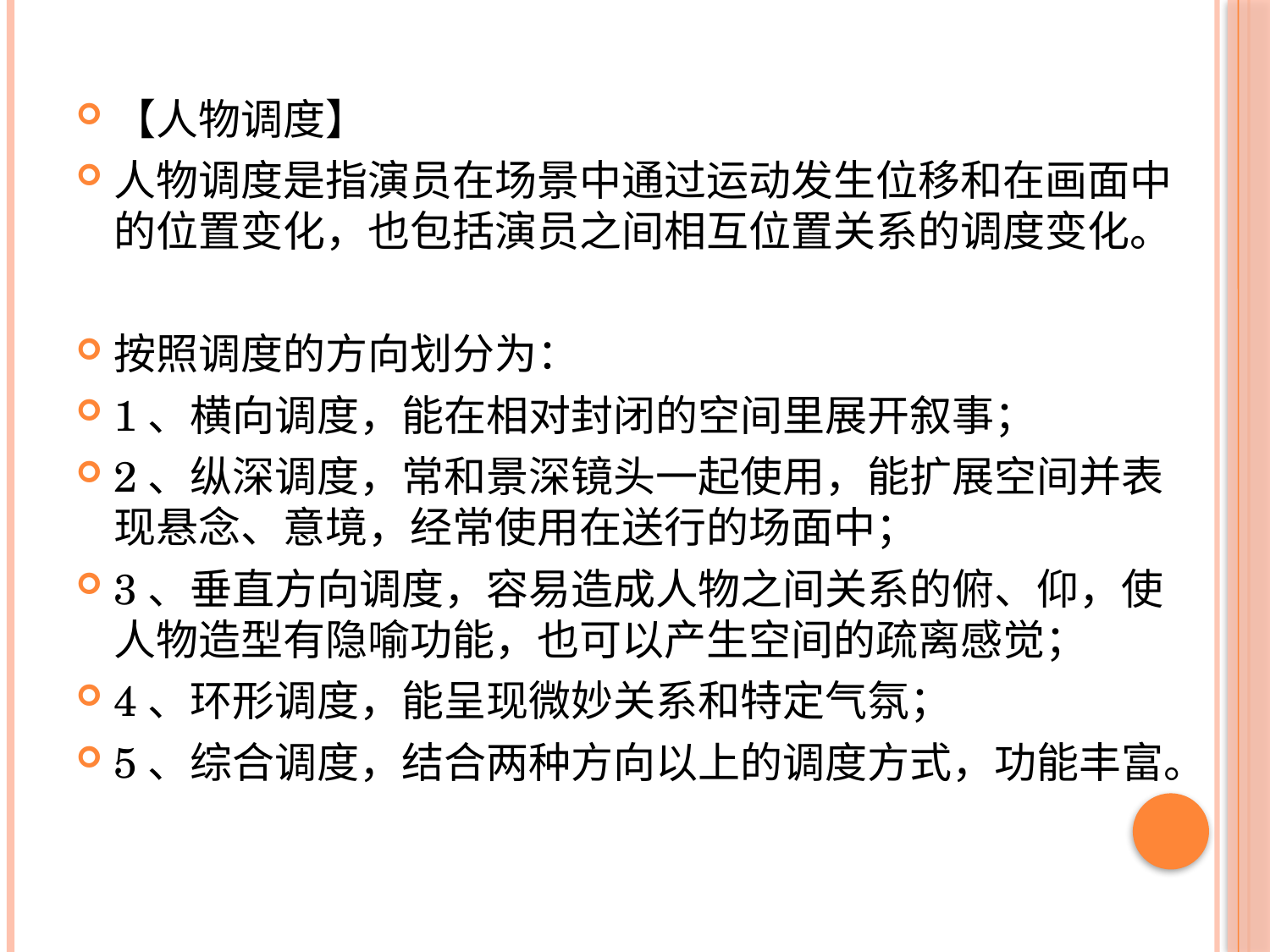

#
【人物调度】
人物调度是指演员在场景中通过运动发生位移和在画面中的位置变化，也包括演员之间相互位置关系的调度变化。

按照调度的方向划分为：
1、横向调度，能在相对封闭的空间里展开叙事；
2、纵深调度，常和景深镜头一起使用，能扩展空间并表现悬念、意境，经常使用在送行的场面中；
3、垂直方向调度，容易造成人物之间关系的俯、仰，使人物造型有隐喻功能，也可以产生空间的疏离感觉；
4、环形调度，能呈现微妙关系和特定气氛；
5、综合调度，结合两种方向以上的调度方式，功能丰富。